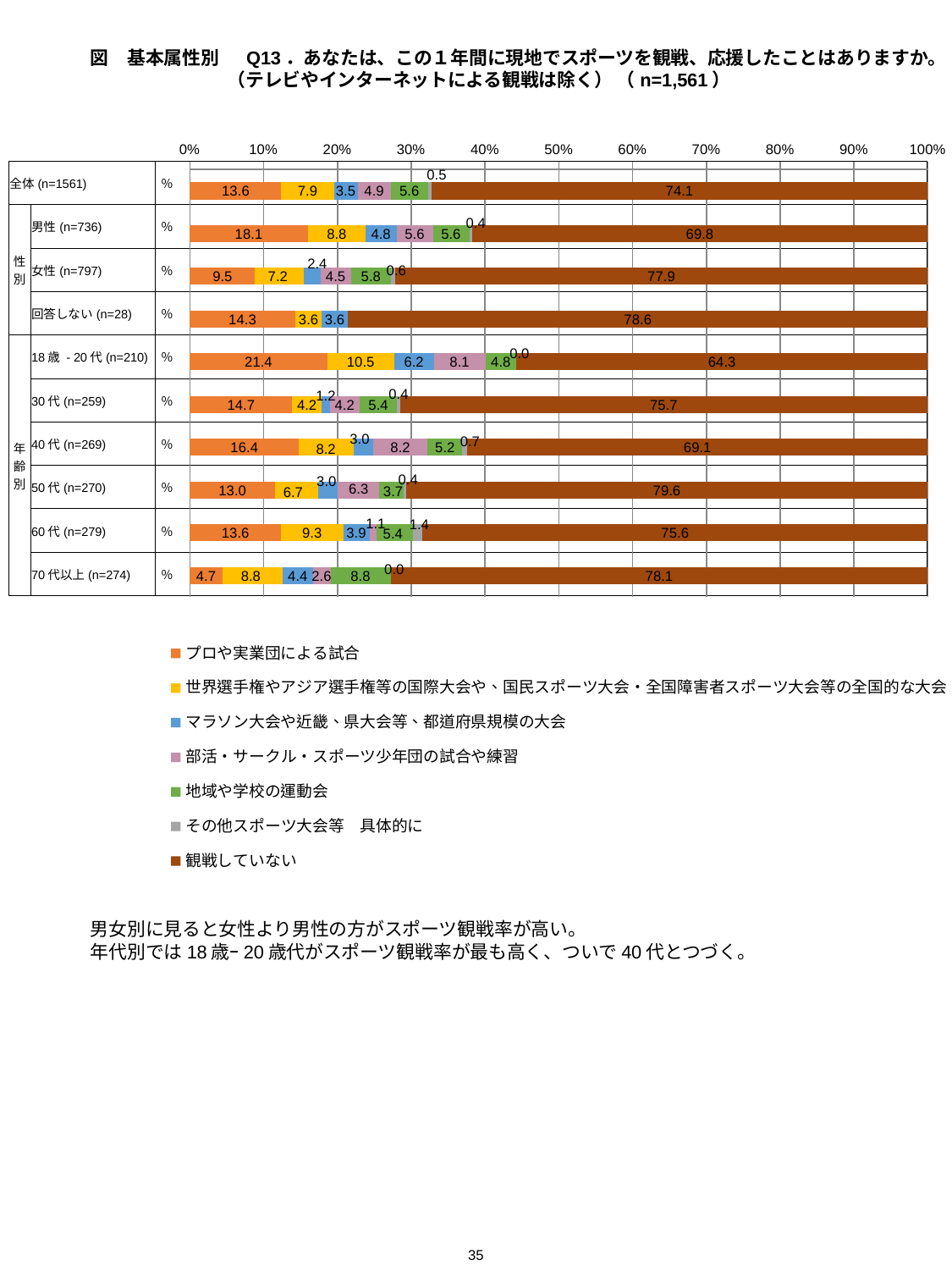

図　基本属性別　 Q13．あなたは、この１年間に現地でスポーツを観戦、応援したことはありますか。（テレビやインターネットによる観戦は除く） （n=1,561）

### Chart

| Category | プロや実業団による試合 | 世界選手権やアジア選手権等の国際大会や、国民スポーツ大会・全国障害者スポーツ大会等の全国的な大会 | マラソン大会や近畿、県大会等、都道府県規模の大会 | 部活・サークル・スポーツ少年団の試合や練習 | 地域や学校の運動会 | その他スポーツ大会等　具体的に | 観戦していない |
|---|---|---|---|---|---|---|---|
| 全体(n=1561) | 13.645099295323512 | 7.879564381806535 | 3.523382447149263 | 4.932735426008969 | 5.573350416399744 | 0.5124919923126202 | 74.11915438821268 |
| 男性(n=736) | 18.070652173913043 | 8.831521739130434 | 4.755434782608696 | 5.570652173913043 | 5.570652173913043 | 0.40760869565217395 | 69.83695652173913 |
| 女性(n=797) | 9.535759096612296 | 7.151819322459223 | 2.3839397741530743 | 4.51693851944793 | 5.771643663739021 | 0.6273525721455459 | 77.91718946047678 |
| 回答しない(n=28) | 14.285714285714285 | 3.5714285714285716 | 3.5714285714285716 | 0.0 | 0.0 | 0.0 | 78.57142857142857 |
| 18歳 - 20代(n=210) | 21.42857142857143 | 10.476190476190476 | 6.190476190476191 | 8.095238095238095 | 4.761904761904762 | 0.0 | 64.28571428571428 |
| 30代(n=259) | 14.671814671814671 | 4.2471042471042475 | 1.1583011583011584 | 4.2471042471042475 | 5.405405405405405 | 0.3861003861003861 | 75.67567567567568 |
| 40代(n=269) | 16.356877323420075 | 8.178438661710038 | 2.9739776951672865 | 8.178438661710038 | 5.204460966542751 | 0.7434944237918216 | 69.14498141263941 |
| 50代(n=270) | 12.962962962962962 | 6.666666666666667 | 2.9629629629629632 | 6.296296296296297 | 3.7037037037037037 | 0.3703703703703704 | 79.62962962962962 |
| 60代(n=279) | 13.620071684587813 | 9.31899641577061 | 3.9426523297491043 | 1.075268817204301 | 5.376344086021505 | 1.4336917562724014 | 75.62724014336918 |
| 70代以上(n=274) | 4.744525547445256 | 8.75912408759124 | 4.37956204379562 | 2.5547445255474455 | 8.75912408759124 | 0.0 | 78.10218978102189 |
| 全体(n=1561) |  | ％ |  |
| --- | --- | --- | --- |
| 性別 | 男性(n=736) | ％ |  |
|  | 女性(n=797) | ％ |  |
|  | 回答しない(n=28) | ％ |  |
| 年齢別 | 18歳 - 20代(n=210) | ％ |  |
|  | 30代(n=259) | ％ |  |
|  | 40代(n=269) | ％ |  |
|  | 50代(n=270) | ％ |  |
|  | 60代(n=279) | ％ |  |
|  | 70代以上(n=274) | ％ |  |
男女別に見ると女性より男性の方がスポーツ観戦率が高い。
年代別では18歳ｰ20歳代がスポーツ観戦率が最も高く、ついで40代とつづく。
35